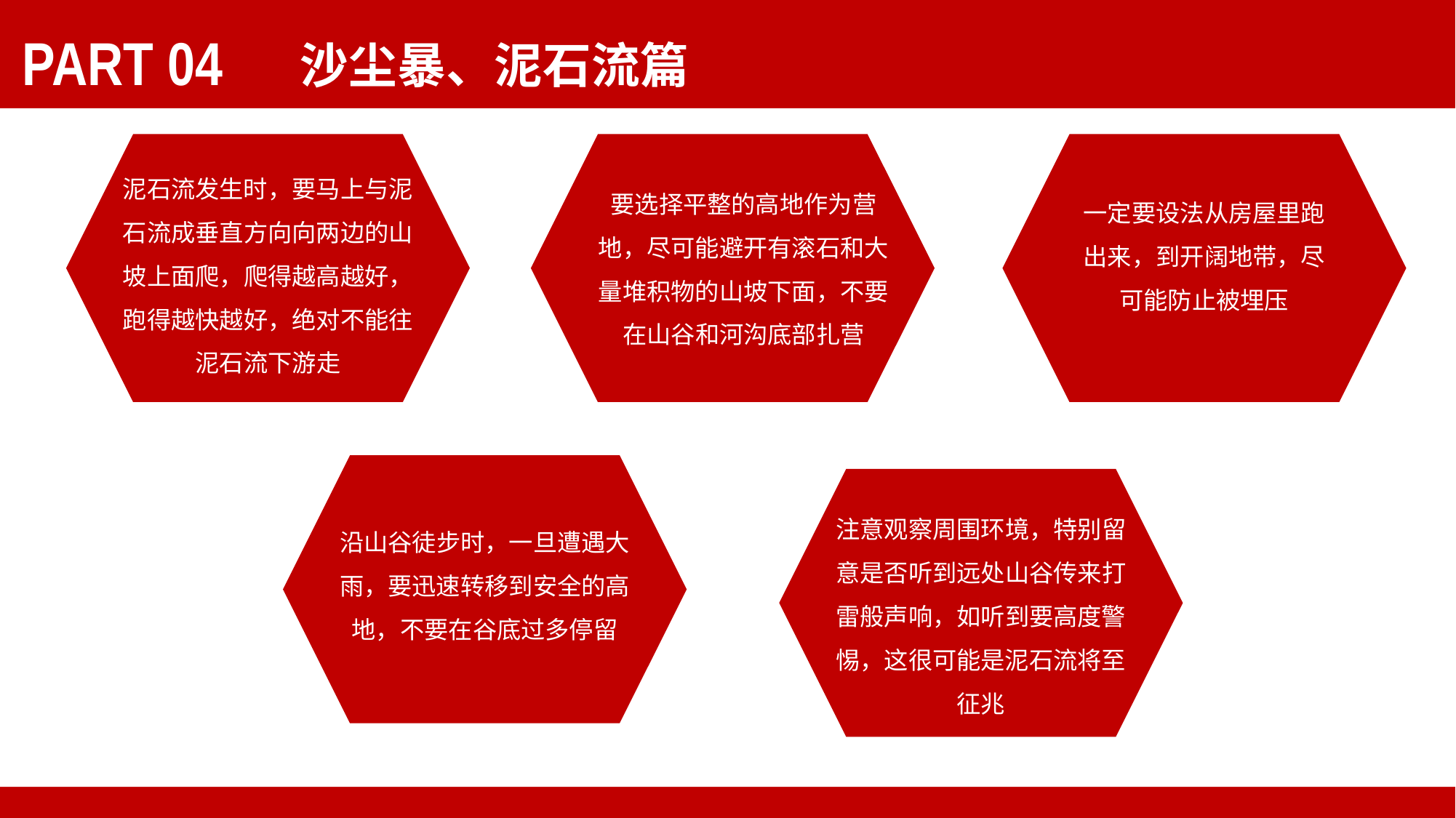

沙尘暴、泥石流篇
PART 04

泥石流发生时，要马上与泥石流成垂直方向向两边的山坡上面爬，爬得越高越好，跑得越快越好，绝对不能往泥石流下游走

要选择平整的高地作为营地，尽可能避开有滚石和大量堆积物的山坡下面，不要在山谷和河沟底部扎营

一定要设法从房屋里跑出来，到开阔地带，尽可能防止被埋压

沿山谷徒步时，一旦遭遇大雨，要迅速转移到安全的高地，不要在谷底过多停留

注意观察周围环境，特别留意是否听到远处山谷传来打雷般声响，如听到要高度警惕，这很可能是泥石流将至征兆